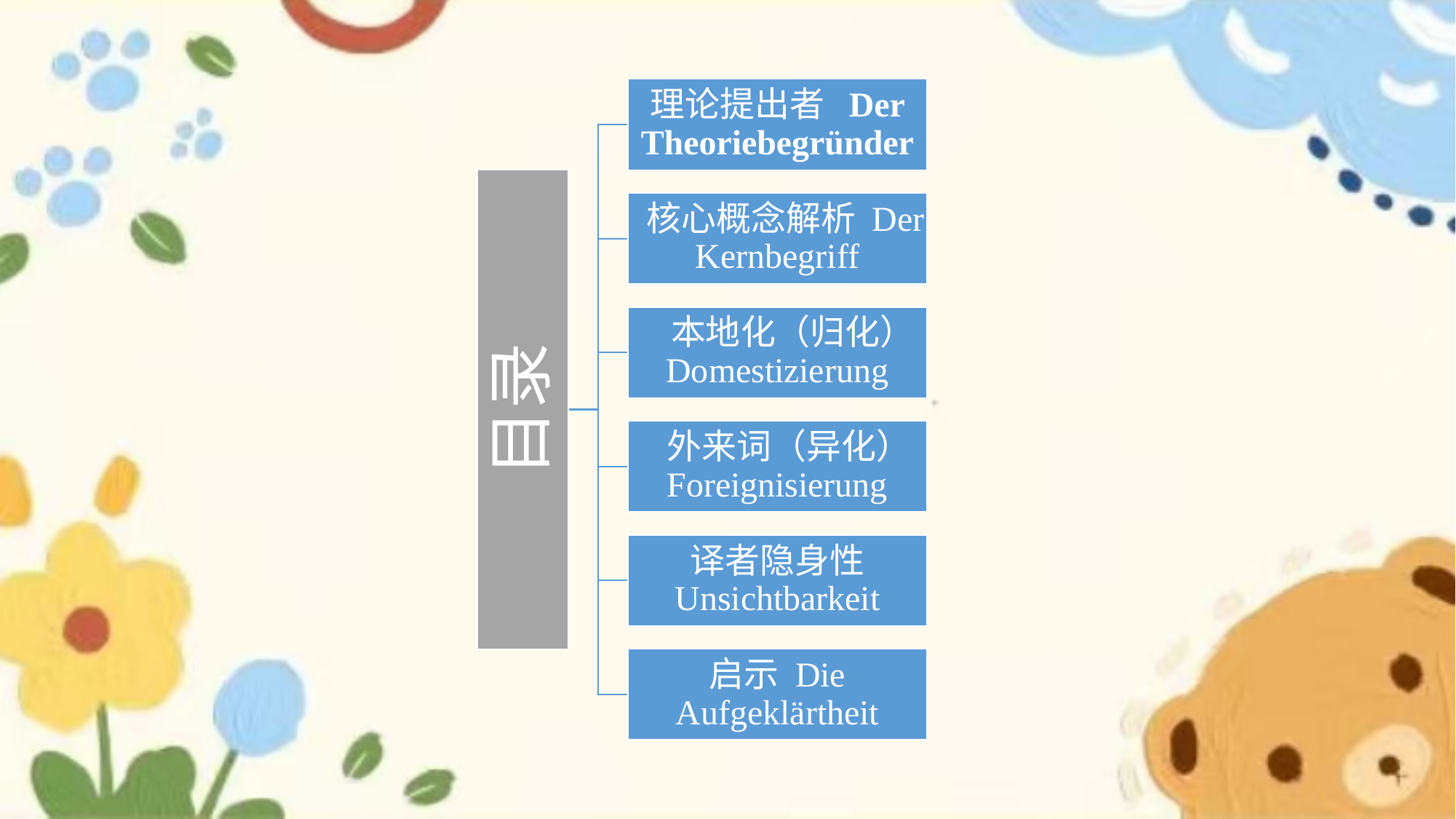

目录
理论提出者  Der Theoriebegründer
 核心概念解析 Der Kernbegriff
    本地化（归化）Domestizierung
   外来词（异化）Foreignisierung
译者隐身性 Unsichtbarkeit
启示 Die Aufgeklärtheit